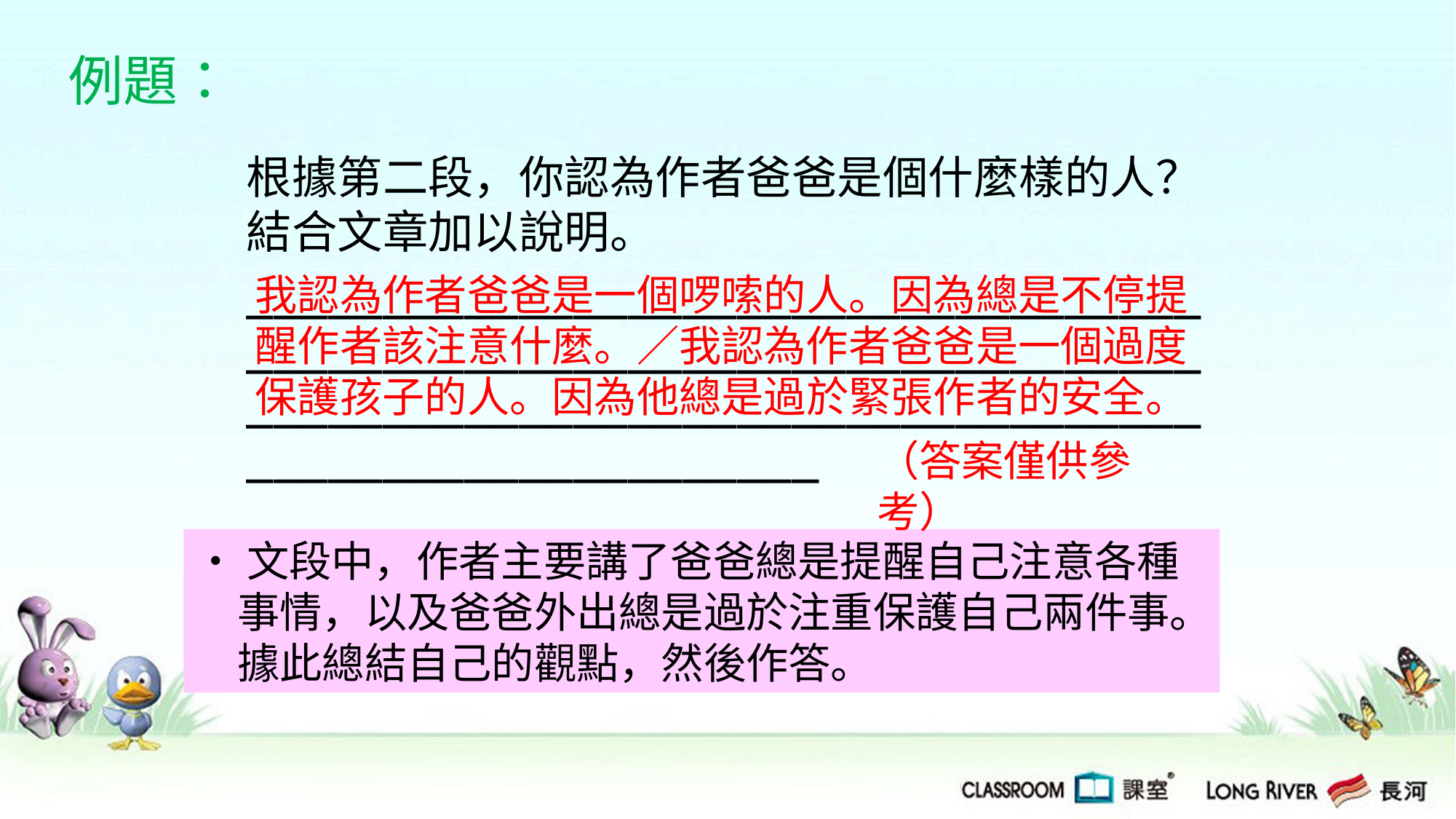

例題：
根據第二段，你認為作者爸爸是個什麼樣的人？結合文章加以說明。
______________________________________________________________________________________________________________________________
我認為作者爸爸是一個啰嗦的人。因為總是不停提
醒作者該注意什麼。／我認為作者爸爸是一個過度
保護孩子的人。因為他總是過於緊張作者的安全。
（答案僅供參考）
‧文段中，作者主要講了爸爸總是提醒自己注意各種事情，以及爸爸外出總是過於注重保護自己兩件事。據此總結自己的觀點，然後作答。